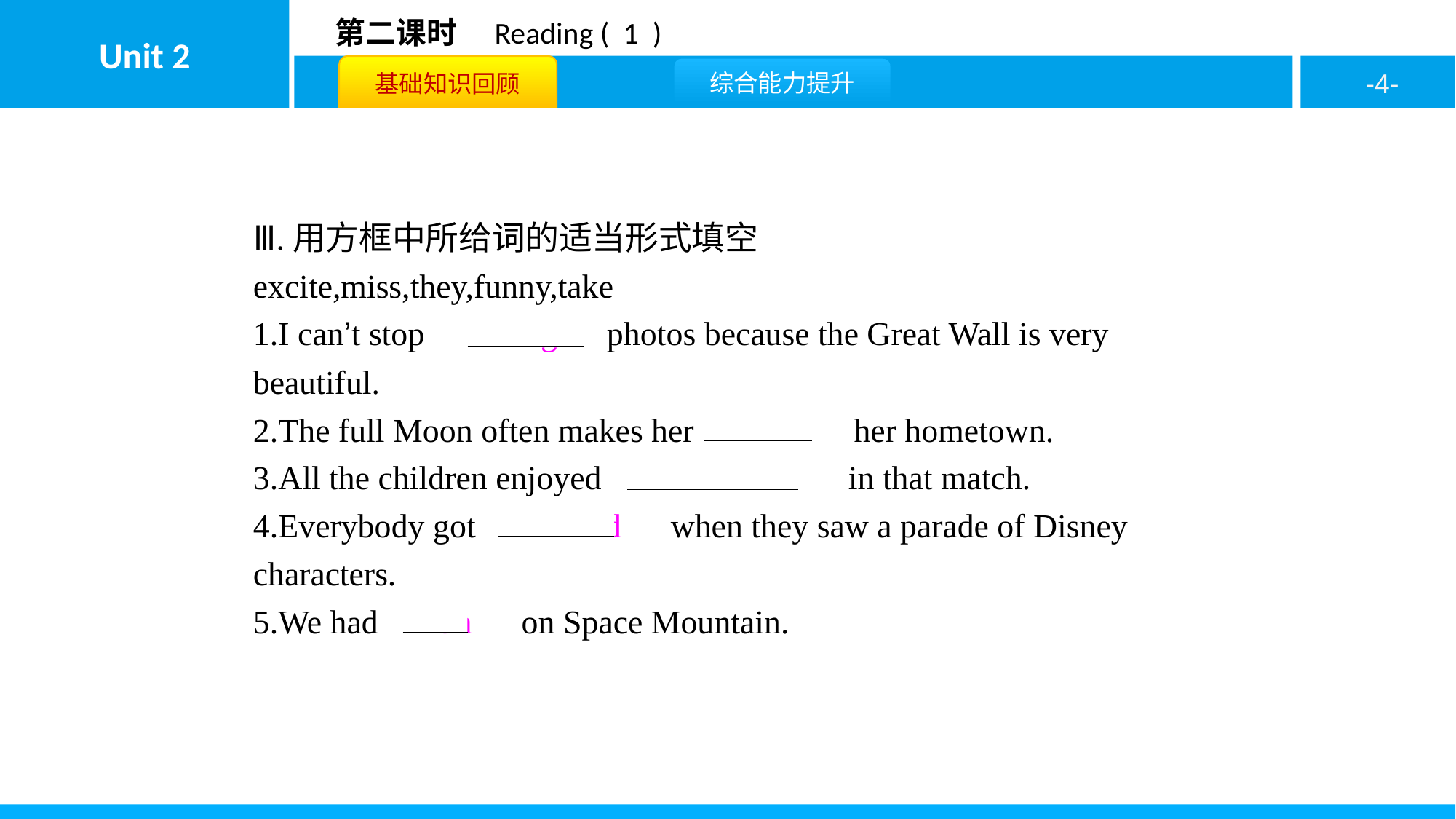

Ⅲ.用方框中所给词的适当形式填空
excite,miss,they,funny,take
1.I can’t stop　taking　photos because the Great Wall is very beautiful.
2.The full Moon often makes her　miss　her hometown.
3.All the children enjoyed　themselves　in that match.
4.Everybody got　excited　when they saw a parade of Disney characters.
5.We had　fun　on Space Mountain.